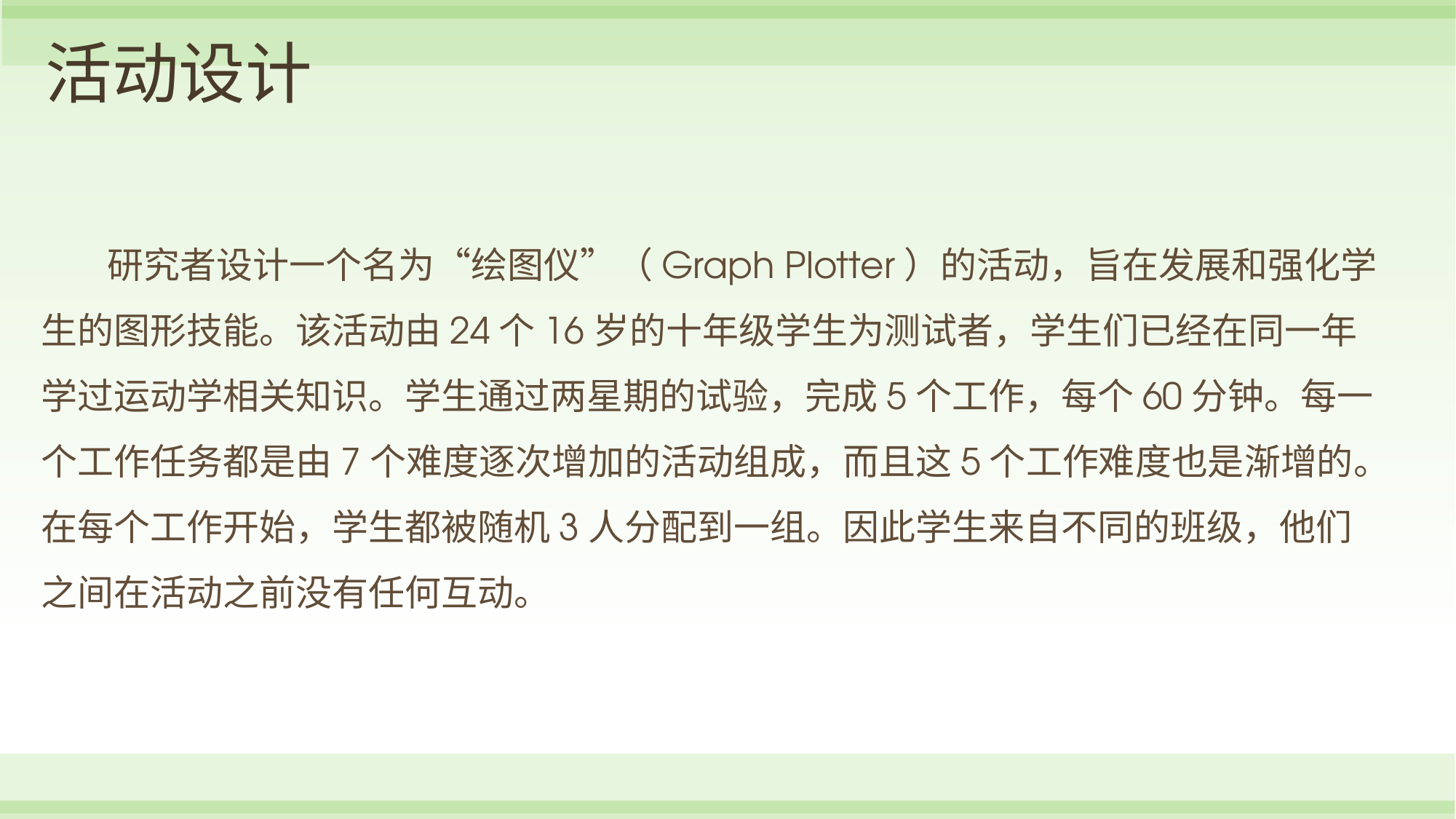

# 活动设计
       研究者设计一个名为“绘图仪”（Graph Plotter）的活动，旨在发展和强化学生的图形技能。该活动由24个16岁的十年级学生为测试者，学生们已经在同一年学过运动学相关知识。学生通过两星期的试验，完成5个工作，每个60分钟。每一个工作任务都是由7个难度逐次增加的活动组成，而且这5个工作难度也是渐增的。在每个工作开始，学生都被随机3人分配到一组。因此学生来自不同的班级，他们之间在活动之前没有任何互动。